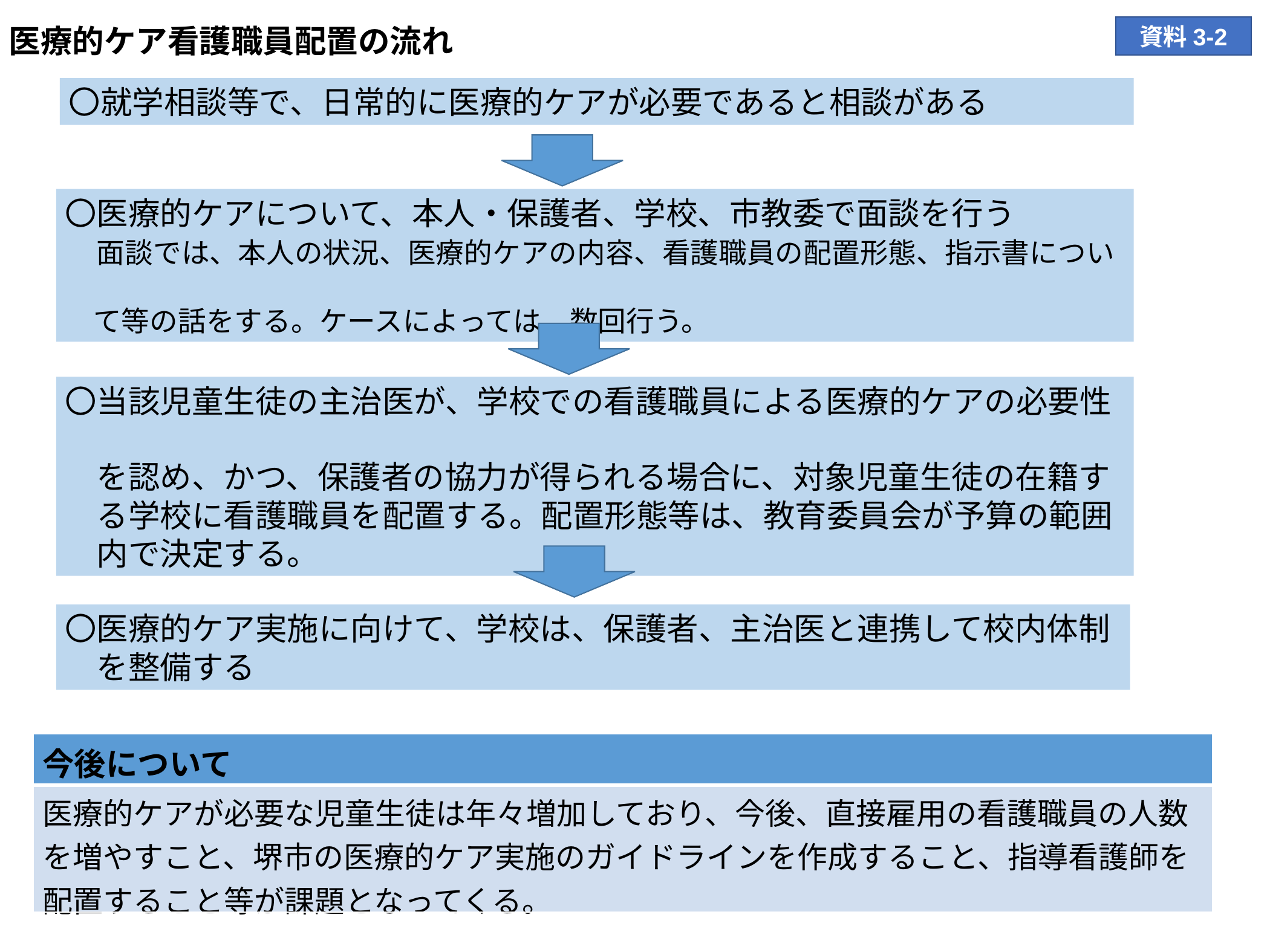

医療的ケア看護職員配置の流れ
資料3-2
〇就学相談等で、日常的に医療的ケアが必要であると相談がある

〇医療的ケアについて、本人・保護者、学校、市教委で面談を行う
　面談では、本人の状況、医療的ケアの内容、看護職員の配置形態、指示書につい
　て等の話をする。ケースによっては、数回行う。

〇当該児童生徒の主治医が、学校での看護職員による医療的ケアの必要性
　を認め、かつ、保護者の協力が得られる場合に、対象児童生徒の在籍す
　る学校に看護職員を配置する。配置形態等は、教育委員会が予算の範囲
　内で決定する。

〇医療的ケア実施に向けて、学校は、保護者、主治医と連携して校内体制
　を整備する
| 今後について |
| --- |
| 医療的ケアが必要な児童生徒は年々増加しており、今後、直接雇用の看護職員の人数を増やすこと、堺市の医療的ケア実施のガイドラインを作成すること、指導看護師を配置すること等が課題となってくる。 |